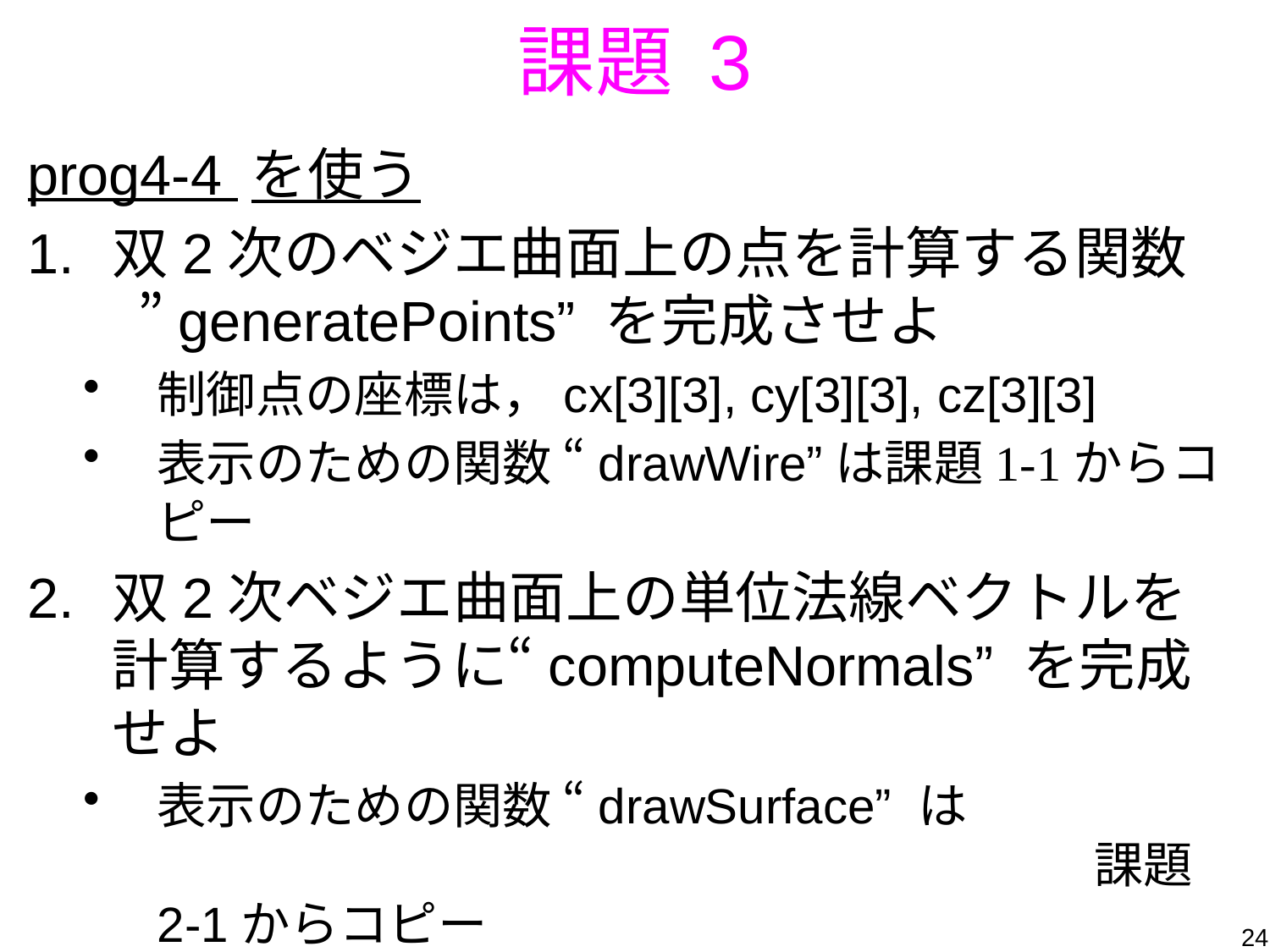

課題 3
prog4-4 を使う
双2次のベジエ曲面上の点を計算する関数
  ”generatePoints” を完成させよ
制御点の座標は，cx[3][3], cy[3][3], cz[3][3]
表示のための関数 “drawWire”は課題1-1からコピー
双2次ベジエ曲面上の単位法線ベクトルを
計算するように“computeNormals” を完成せよ
表示のための関数 “drawSurface” は
　　　　　　　　　　　　　　　　　　　課題2-1からコピー
双3次のベジエ曲面へプログラムを変更せよ
24